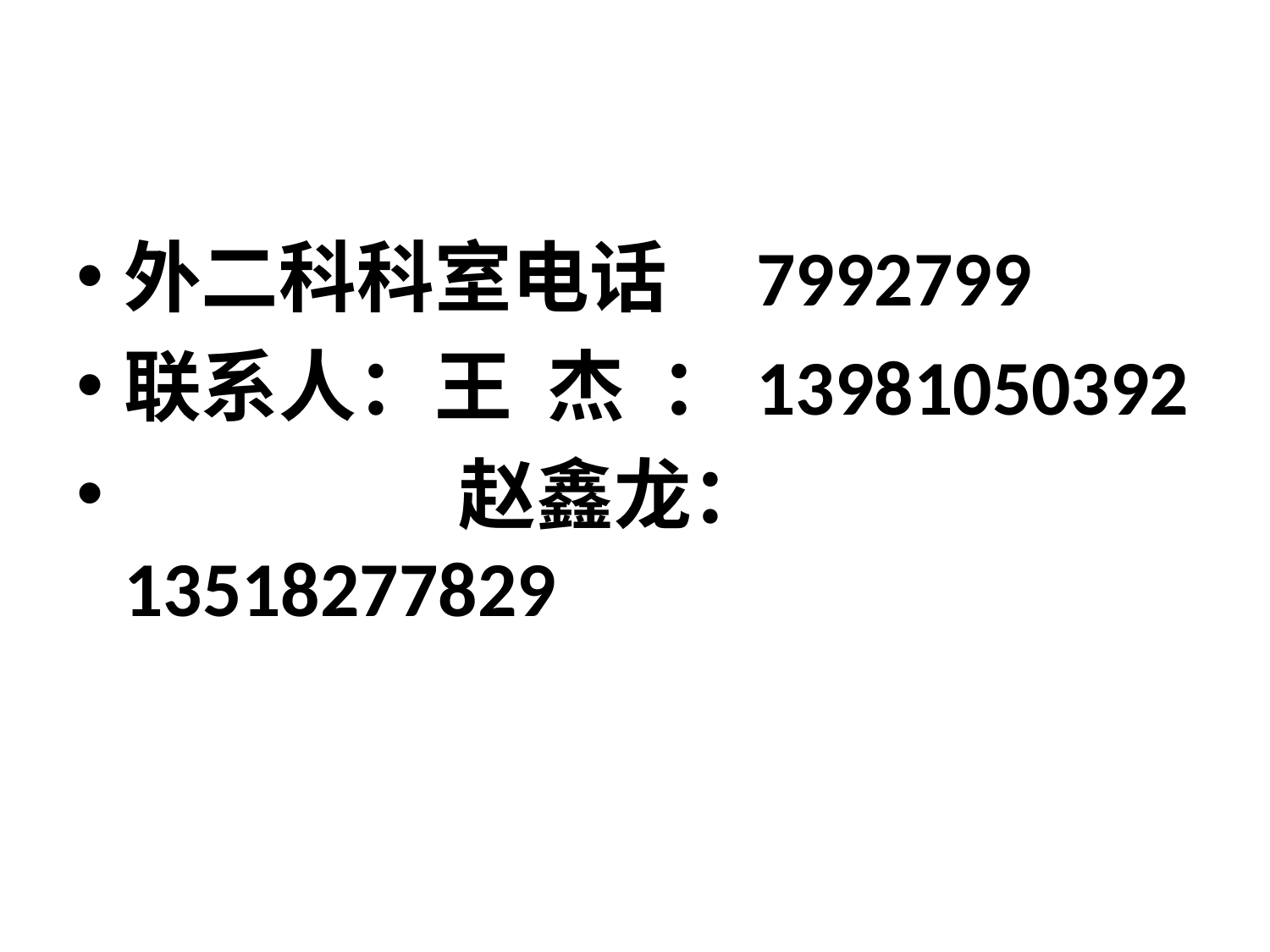

#
外二科科室电话    7992799
联系人：王  杰  ：13981050392
                  赵鑫龙：13518277829